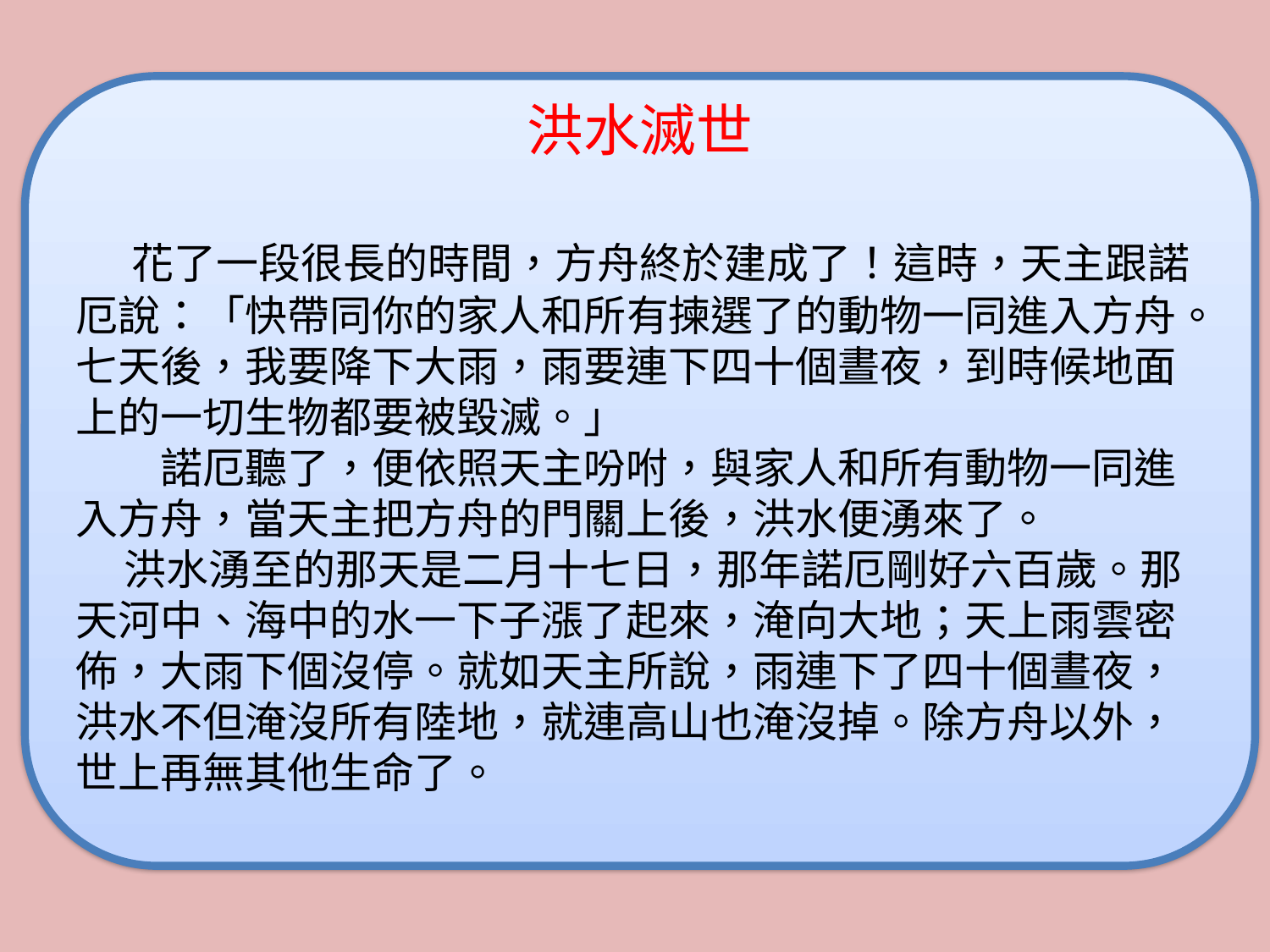

洪水滅世

    花了一段很長的時間，方舟終於建成了！這時，天主跟諾厄說：「快帶同你的家人和所有揀選了的動物一同進入方舟。七天後，我要降下大雨，雨要連下四十個晝夜，到時候地面上的一切生物都要被毀滅。」
　　諾厄聽了，便依照天主吩咐，與家人和所有動物一同進入方舟，當天主把方舟的門關上後，洪水便湧來了。
    洪水湧至的那天是二月十七日，那年諾厄剛好六百歲。那天河中、海中的水一下子漲了起來，淹向大地；天上雨雲密佈，大雨下個沒停。就如天主所說，雨連下了四十個晝夜，洪水不但淹沒所有陸地，就連高山也淹沒掉。除方舟以外，世上再無其他生命了。